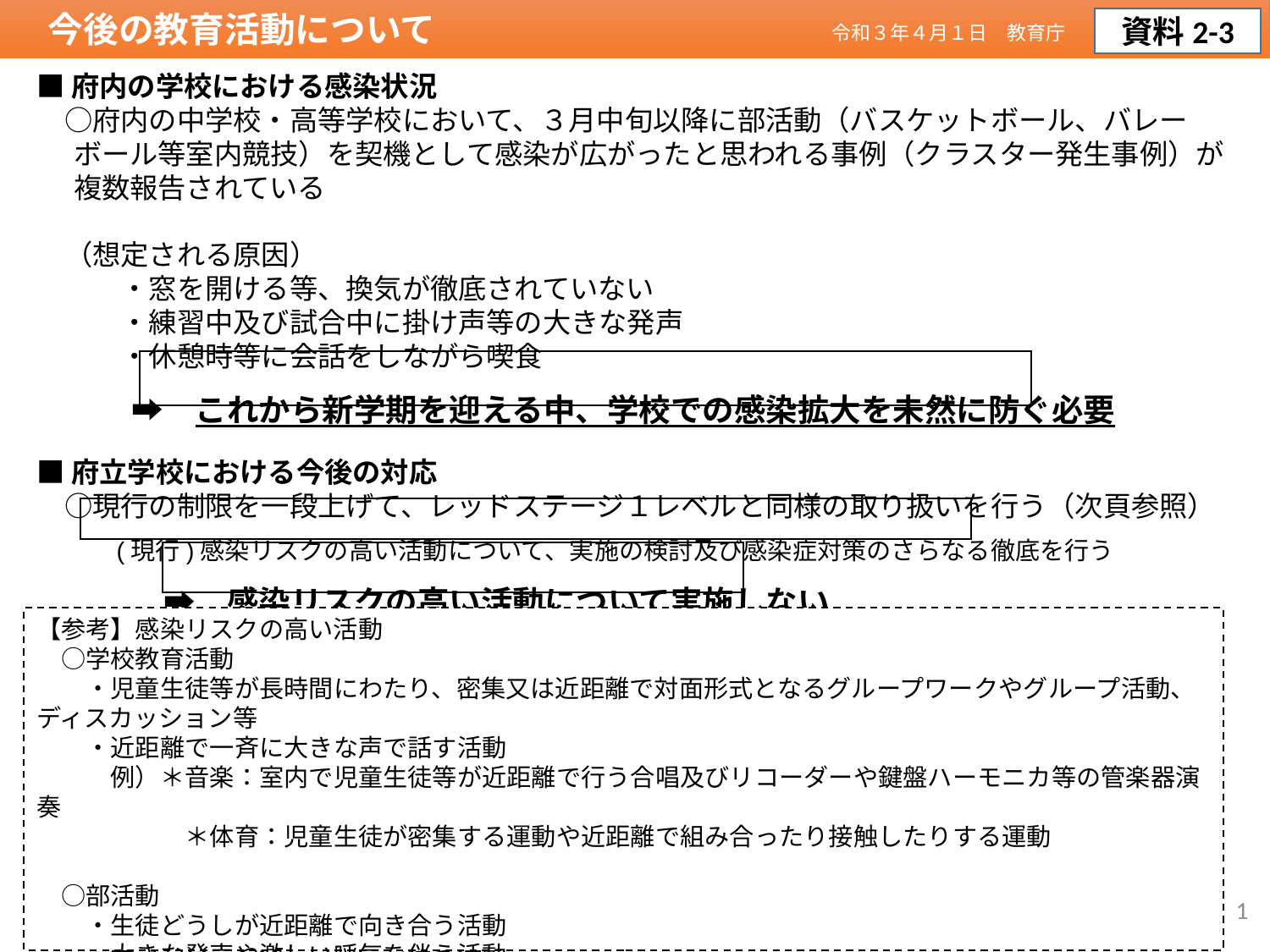

今後の教育活動について
資料2-3
令和３年４月１日　教育庁
■府内の学校における感染状況
　○府内の中学校・高等学校において、３月中旬以降に部活動（バスケットボール、バレーボール等室内競技）を契機として感染が広がったと思われる事例（クラスター発生事例）が複数報告されている

　（想定される原因）
　　　・窓を開ける等、換気が徹底されていない
　　　・練習中及び試合中に掛け声等の大きな発声
　　　・休憩時等に会話をしながら喫食

　　　➡　これから新学期を迎える中、学校での感染拡大を未然に防ぐ必要

■府立学校における今後の対応
　○現行の制限を一段上げて、レッドステージ１レベルと同様の取り扱いを行う（次頁参照）

　　　(現行)感染リスクの高い活動について、実施の検討及び感染症対策のさらなる徹底を行う

　　　　➡　感染リスクの高い活動について実施しない

【参考】感染リスクの高い活動
　○学校教育活動
　　・児童生徒等が長時間にわたり、密集又は近距離で対面形式となるグループワークやグループ活動、ディスカッション等
　　・近距離で一斉に大きな声で話す活動
　　　例）＊音楽：室内で児童生徒等が近距離で行う合唱及びリコーダーや鍵盤ハーモニカ等の管楽器演奏
　　　　　　＊体育：児童生徒が密集する運動や近距離で組み合ったり接触したりする運動

　○部活動
　　・生徒どうしが近距離で向き合う活動
　　・大きな発声や激しい呼気を伴う活動
　　・身体接触を伴う活動　　　　　　　　　　　　　など

1